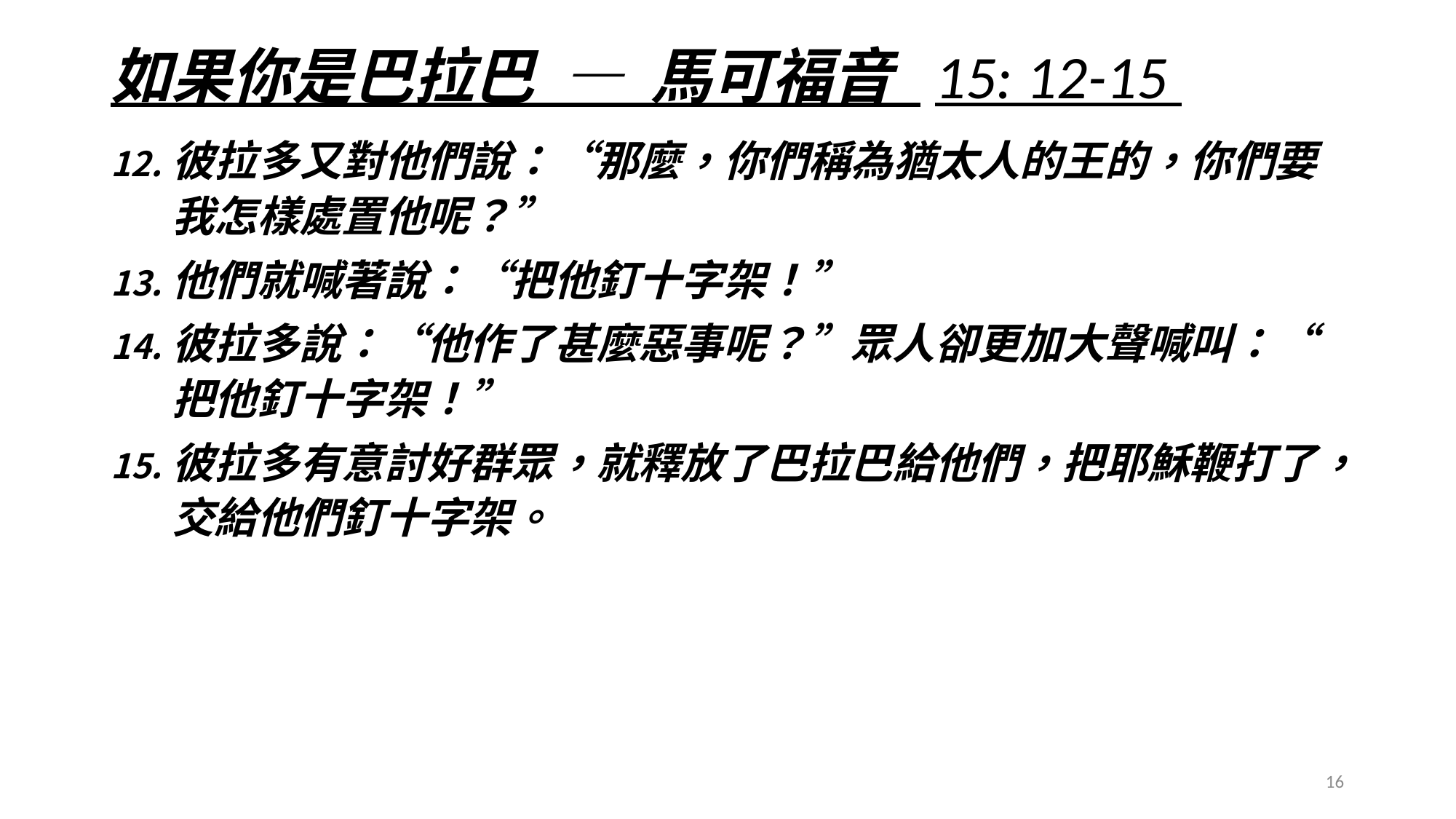

# 如果你是巴拉巴  —  馬可福音  15: 12-15
彼拉多又對他們說：“那麼，你們稱為猶太人的王的，你們要我怎樣處置他呢？”
他們就喊著說：“把他釘十字架！”
彼拉多說：“他作了甚麼惡事呢？”眾人卻更加大聲喊叫：“把他釘十字架！”
彼拉多有意討好群眾，就釋放了巴拉巴給他們，把耶穌鞭打了，交給他們釘十字架。
16